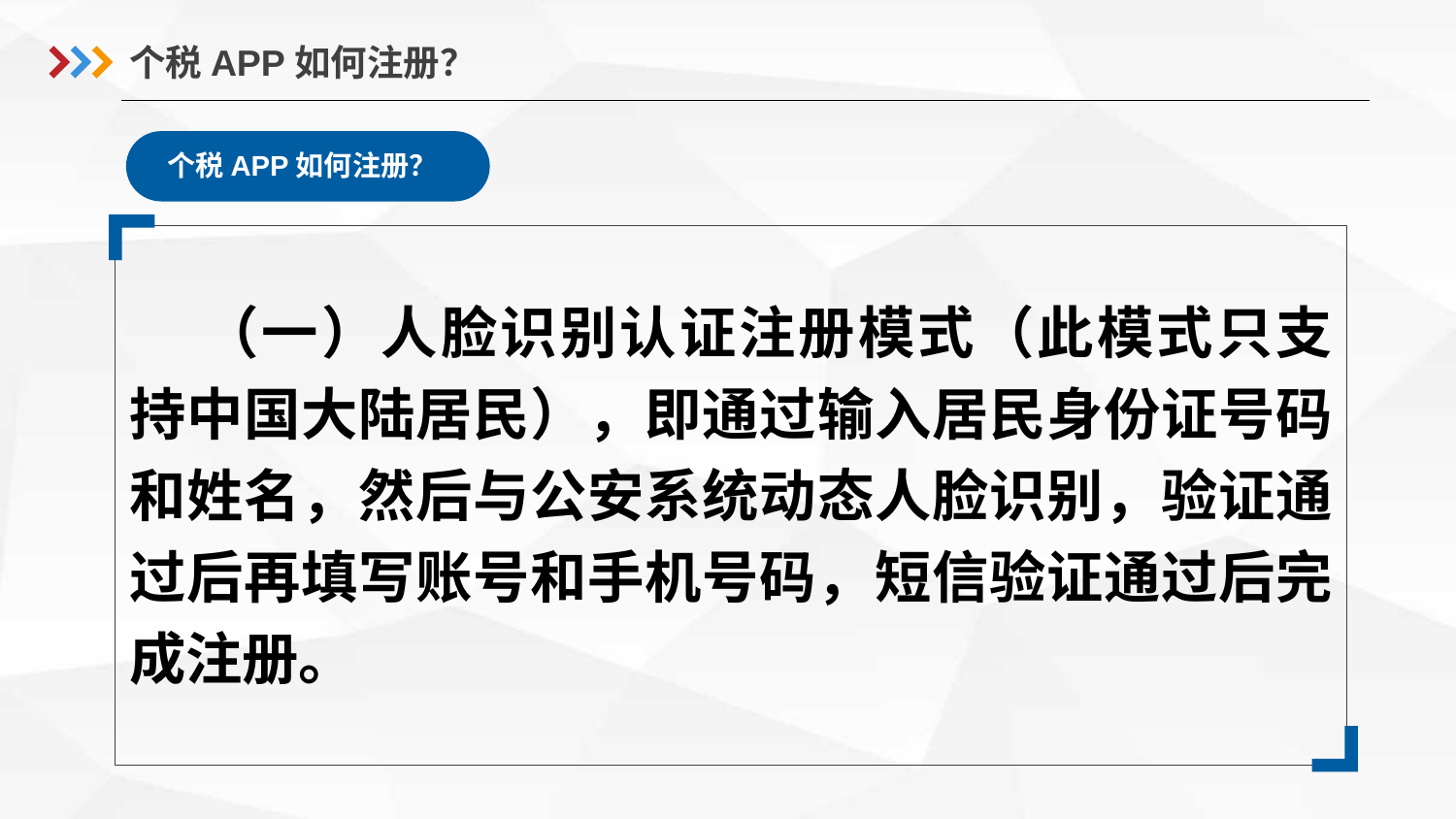

个税APP如何注册？

个税APP如何注册？

（一）人脸识别认证注册模式（此模式只支持中国大陆居民），即通过输入居民身份证号码和姓名，然后与公安系统动态人脸识别，验证通过后再填写账号和手机号码，短信验证通过后完成注册。